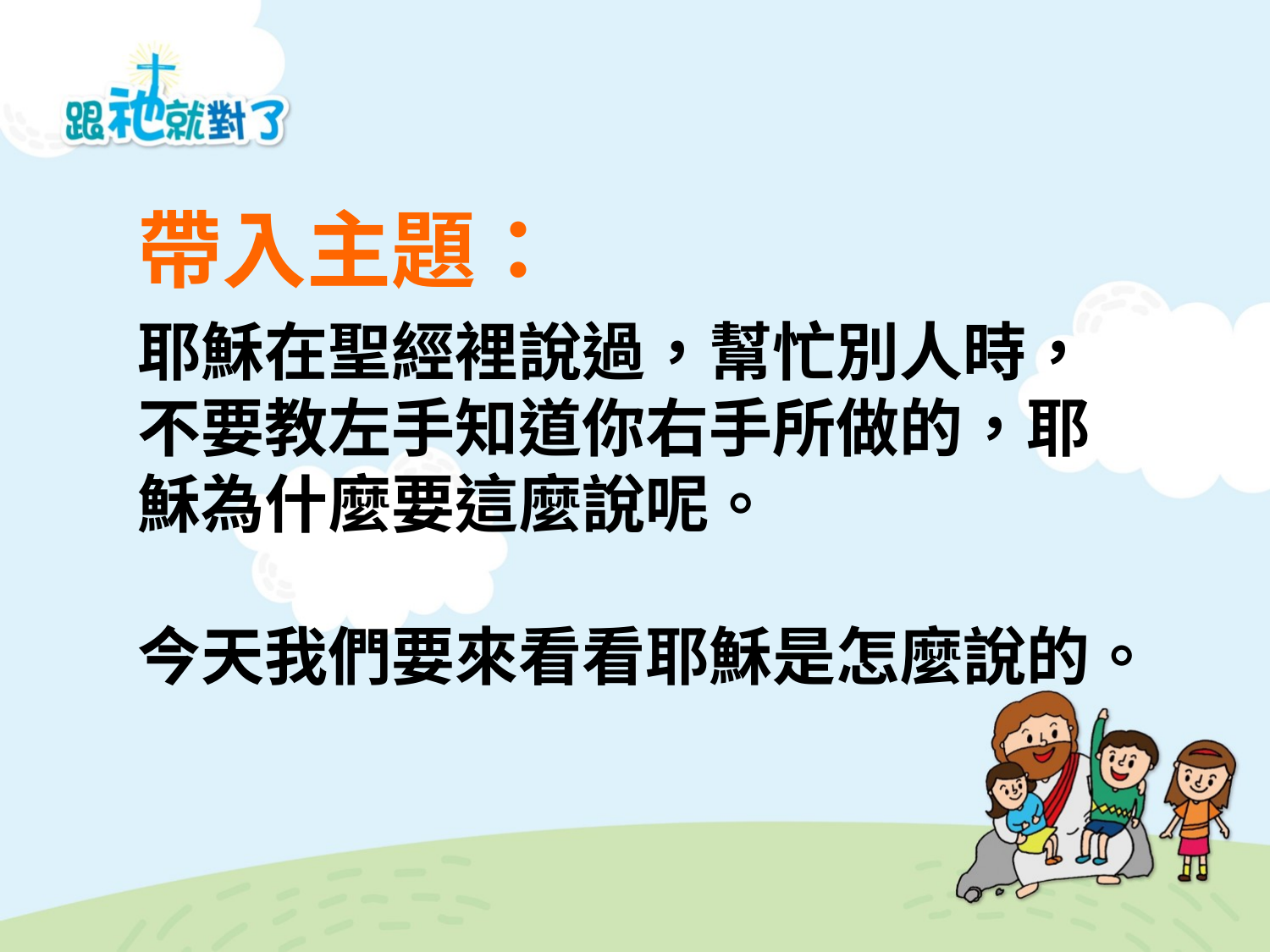

帶入主題：
耶穌在聖經裡說過，幫忙別人時，不要教左手知道你右手所做的，耶穌為什麼要這麼說呢。

今天我們要來看看耶穌是怎麼說的。